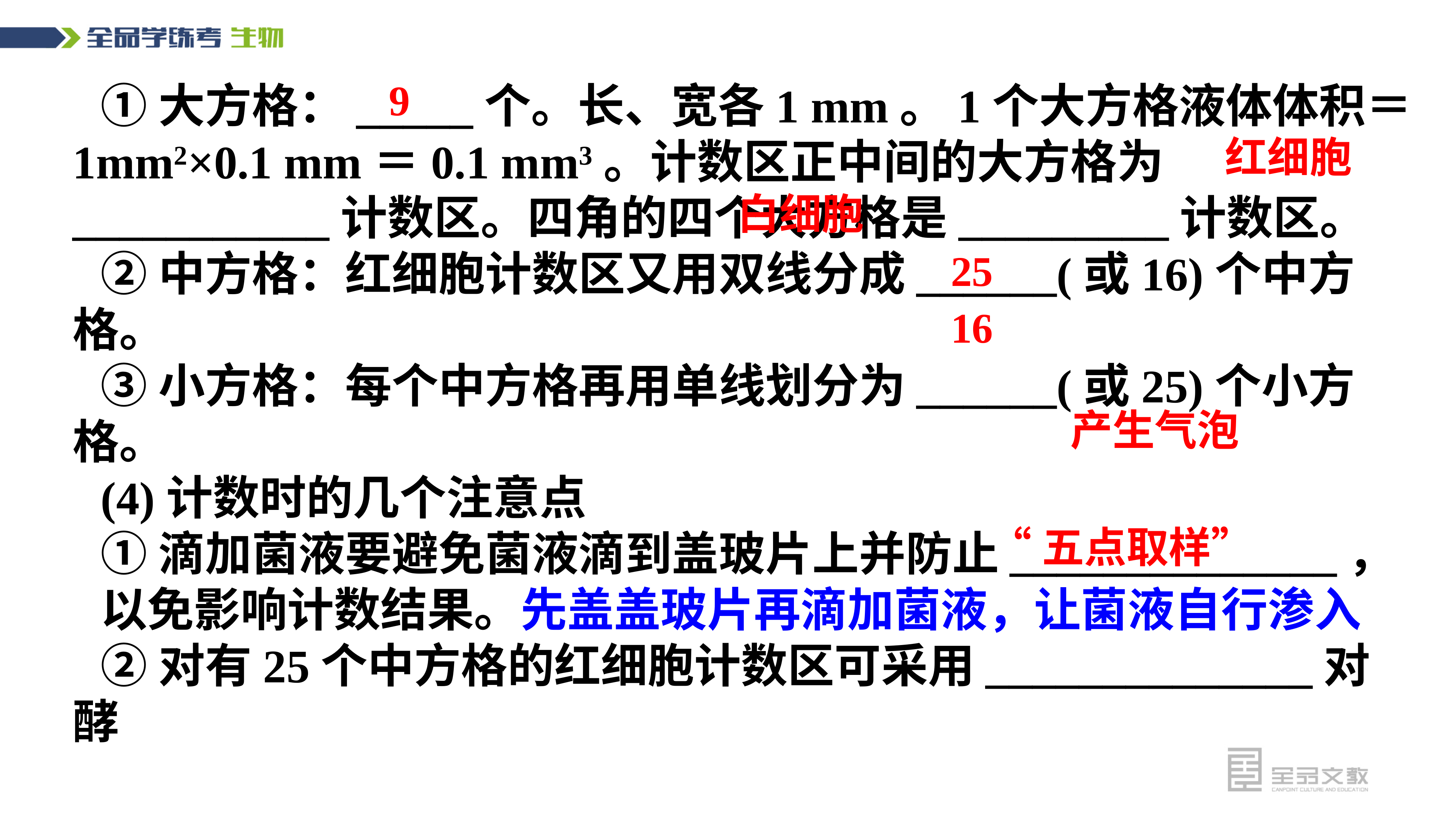

# ①大方格：_____个。长、宽各1 mm。1个大方格液体体积＝1mm2×0.1 mm＝0.1 mm3。计数区正中间的大方格为___________计数区。四角的四个大方格是_________计数区。
②中方格：红细胞计数区又用双线分成______(或16)个中方格。
③小方格：每个中方格再用单线划分为______(或25)个小方格。
(4)计数时的几个注意点
①滴加菌液要避免菌液滴到盖玻片上并防止______________，
以免影响计数结果。先盖盖玻片再滴加菌液，让菌液自行渗入
②对有25个中方格的红细胞计数区可采用______________对酵
9
红细胞
白细胞
25
16
产生气泡
“五点取样”